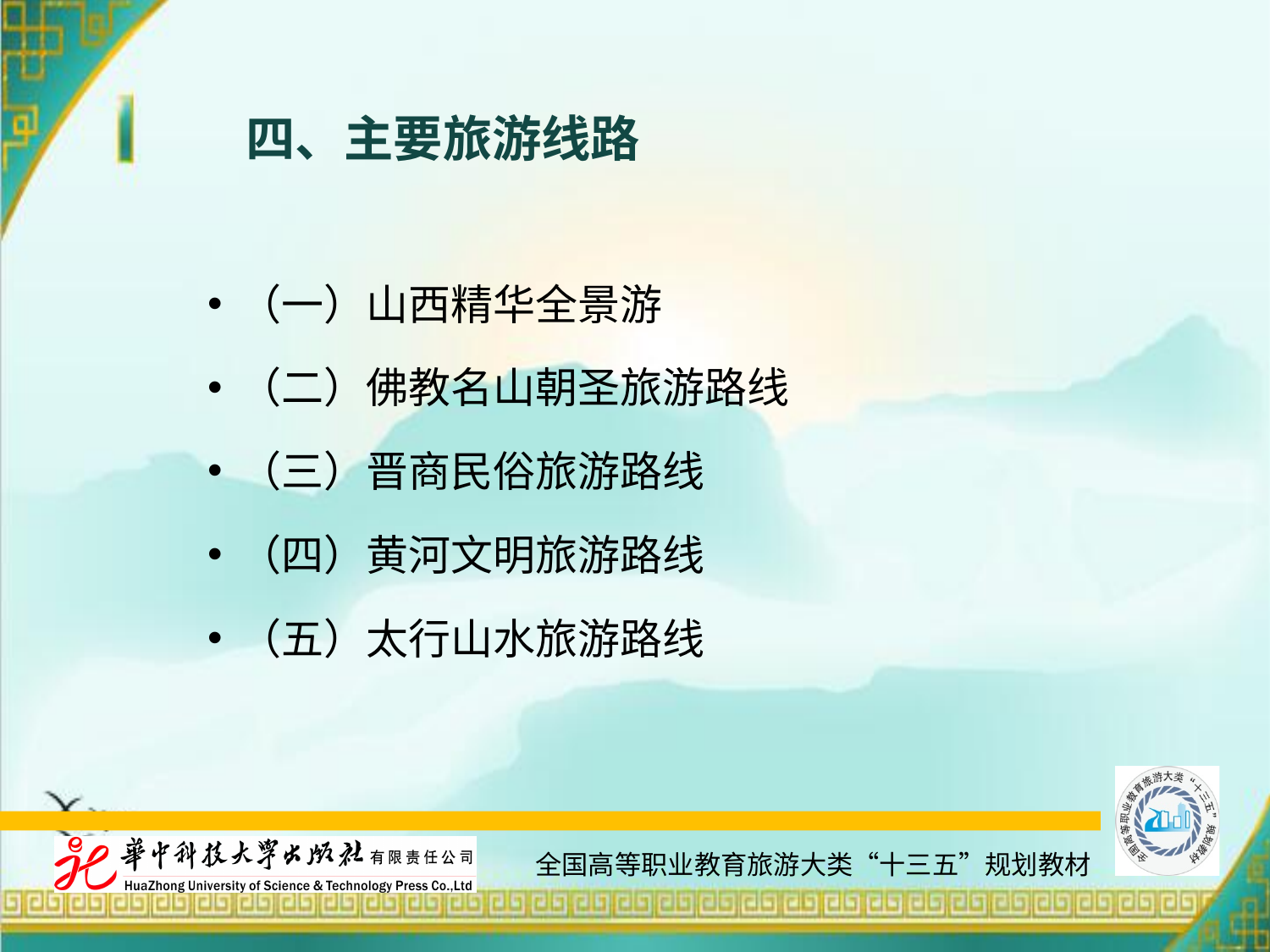

# 四、主要旅游线路
（一）山西精华全景游
（二）佛教名山朝圣旅游路线
（三）晋商民俗旅游路线
（四）黄河文明旅游路线
（五）太行山水旅游路线